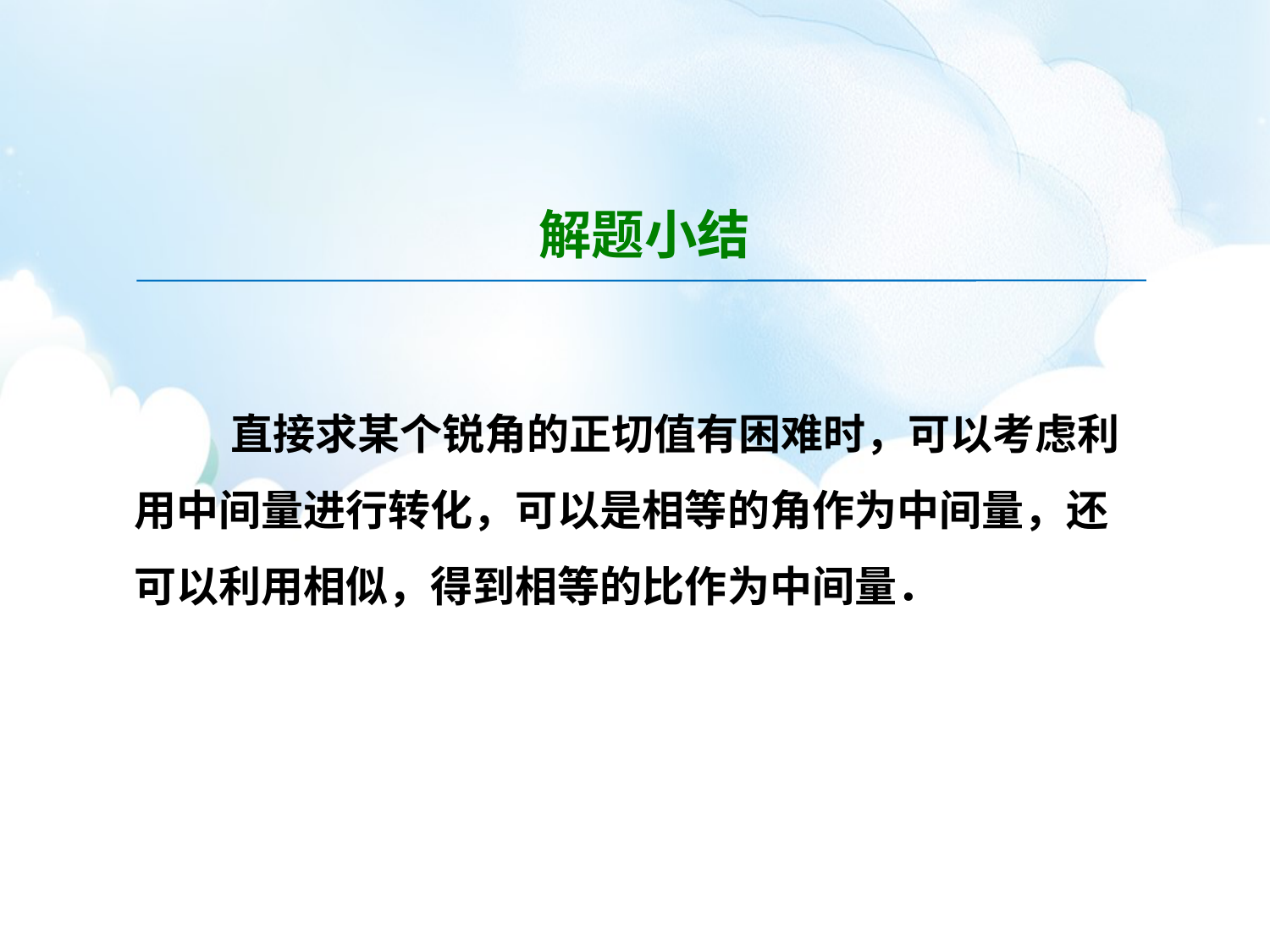

解题小结
         直接求某个锐角的正切值有困难时，可以考虑利
用中间量进行转化，可以是相等的角作为中间量，还
可以利用相似，得到相等的比作为中间量．